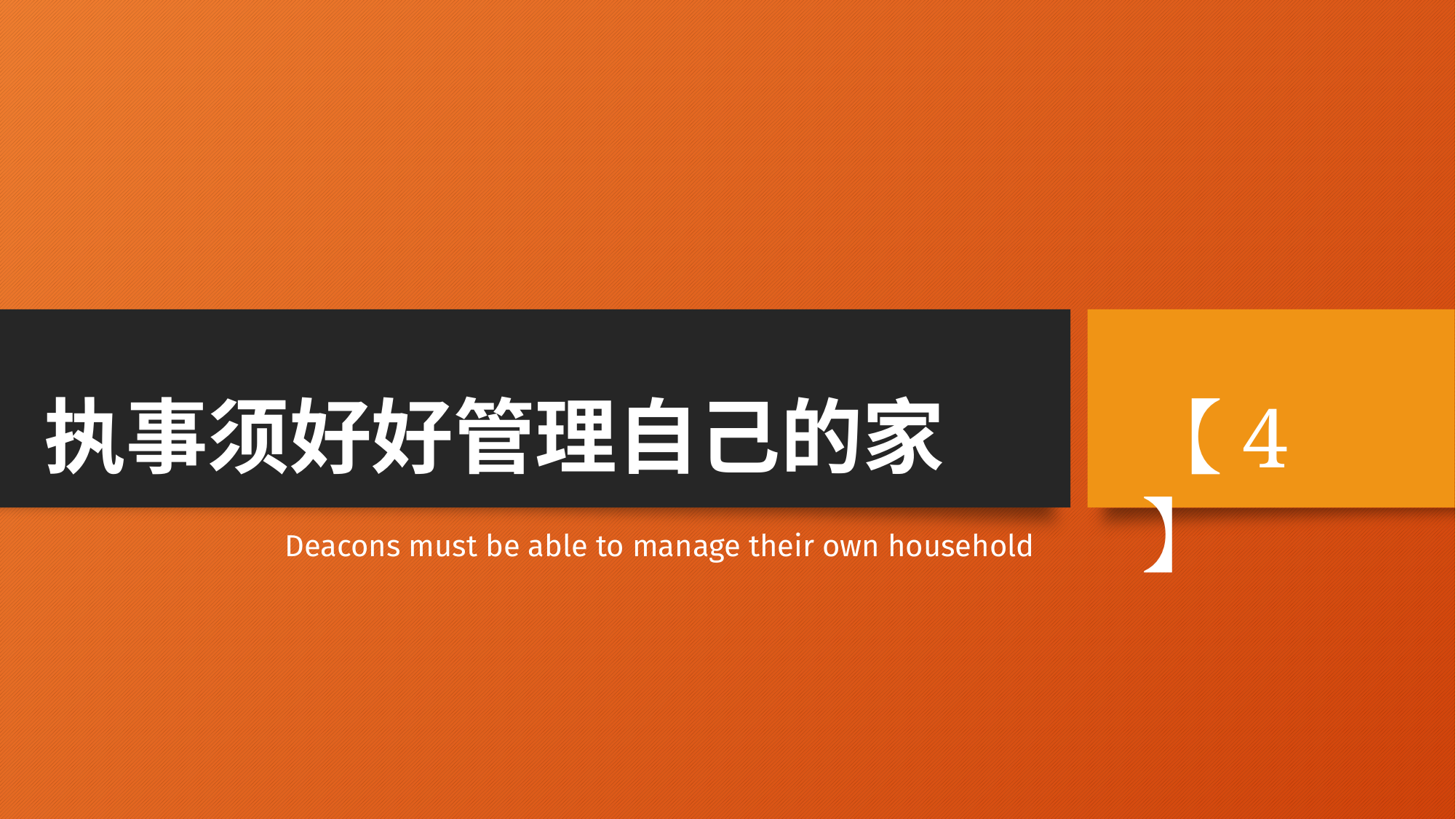

# 执事须好好管理自己的家
【4】
Deacons must be able to manage their own household